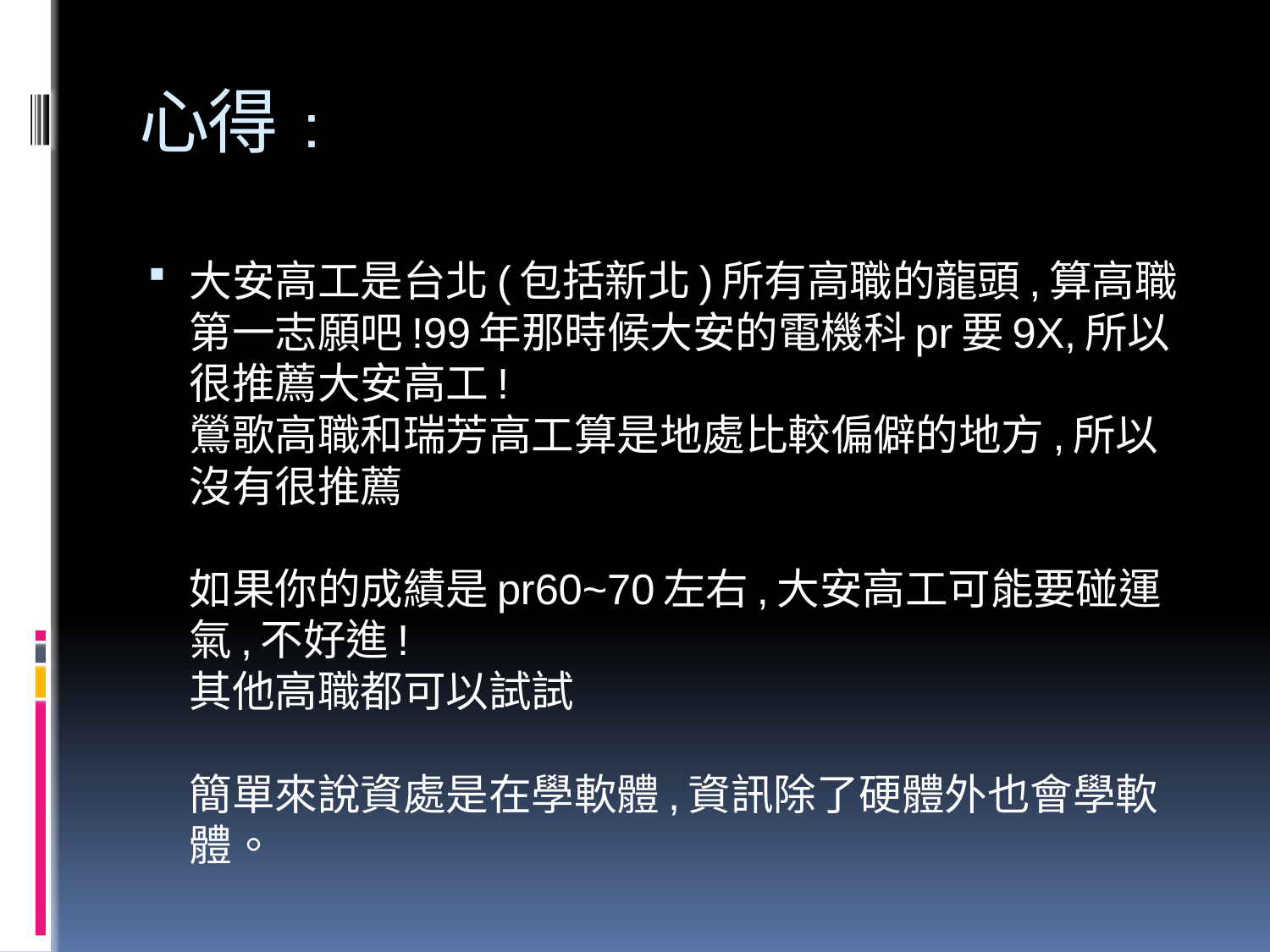

# 心得:
大安高工是台北(包括新北)所有高職的龍頭,算高職第一志願吧!99年那時候大安的電機科pr要9X,所以很推薦大安高工!
鶯歌高職和瑞芳高工算是地處比較偏僻的地方,所以沒有很推薦
如果你的成績是pr60~70左右,大安高工可能要碰運氣,不好進!
其他高職都可以試試
簡單來說資處是在學軟體,資訊除了硬體外也會學軟體。